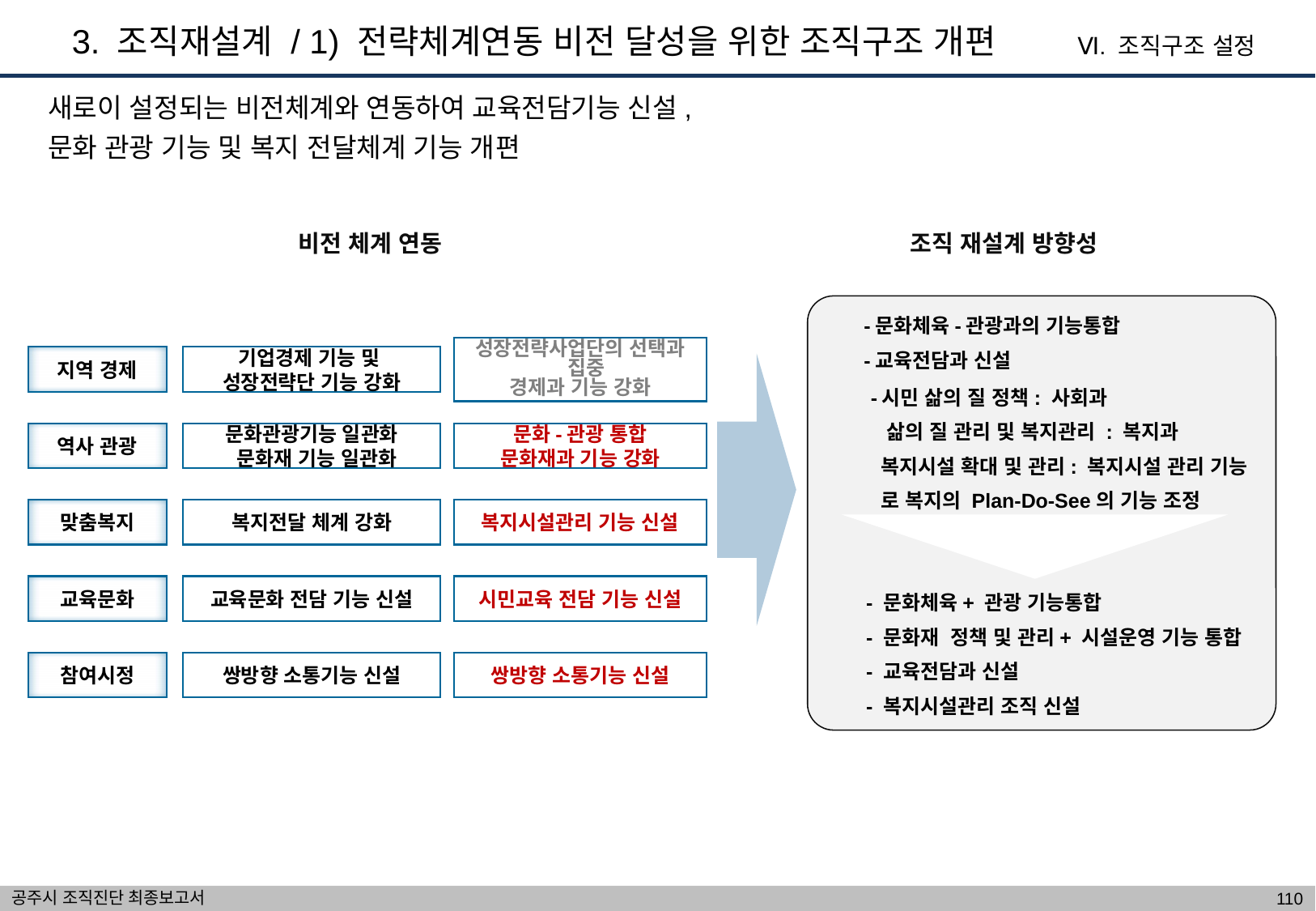

3. 조직재설계 / 1) 전략체계연동 비전 달성을 위한 조직구조 개편
Ⅵ. 조직구조 설정
새로이 설정되는 비전체계와 연동하여 교육전담기능 신설,
문화 관광 기능 및 복지 전달체계 기능 개편
비전 체계 연동
조직 재설계 방향성

-문화체육-관광과의 기능통합
-교육전담과 신설
성장전략사업단의 선택과 집중
경제과 기능 강화
지역 경제
기업경제 기능 및
성장전략단 기능 강화

-시민 삶의 질 정책: 사회과
  삶의 질 관리 및 복지관리 : 복지과
 복지시설 확대 및 관리: 복지시설 관리 기능
 로 복지의 Plan-Do-See의 기능 조정
역사 관광
문화관광기능 일관화
 문화재 기능 일관화
문화-관광 통합
문화재과 기능 강화
맞춤복지
복지전달 체계 강화
복지시설관리 기능 신설

교육문화
교육문화 전담 기능 신설
시민교육 전담 기능 신설
- 문화체육+ 관광 기능통합
- 문화재  정책 및 관리+ 시설운영 기능 통합
- 교육전담과 신설
- 복지시설관리 조직 신설
참여시정
쌍방향 소통기능 신설
쌍방향 소통기능 신설